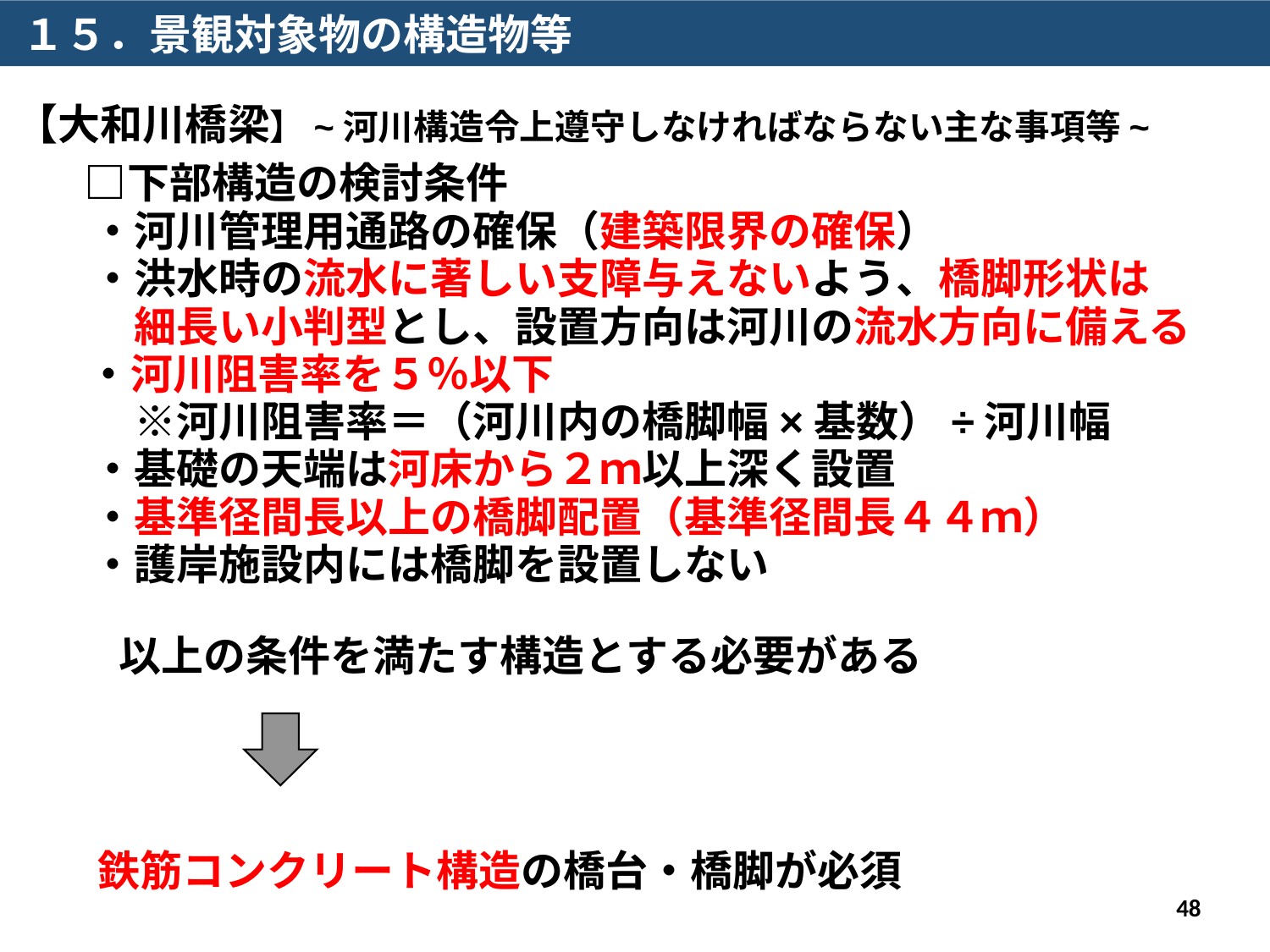

１５．景観対象物の構造物等
【大和川橋梁】~河川構造令上遵守しなければならない主な事項等~
　□下部構造の検討条件
　・河川管理用通路の確保（建築限界の確保）
　・洪水時の流水に著しい支障与えないよう、橋脚形状は
　　細長い小判型とし、設置方向は河川の流水方向に備える
   ・河川阻害率を５％以下
　　※河川阻害率＝（河川内の橋脚幅×基数）÷河川幅
　・基礎の天端は河床から２ｍ以上深く設置
　・基準径間長以上の橋脚配置（基準径間長４４ｍ）
　・護岸施設内には橋脚を設置しない
以上の条件を満たす構造とする必要がある

鉄筋コンクリート構造の橋台・橋脚が必須
48